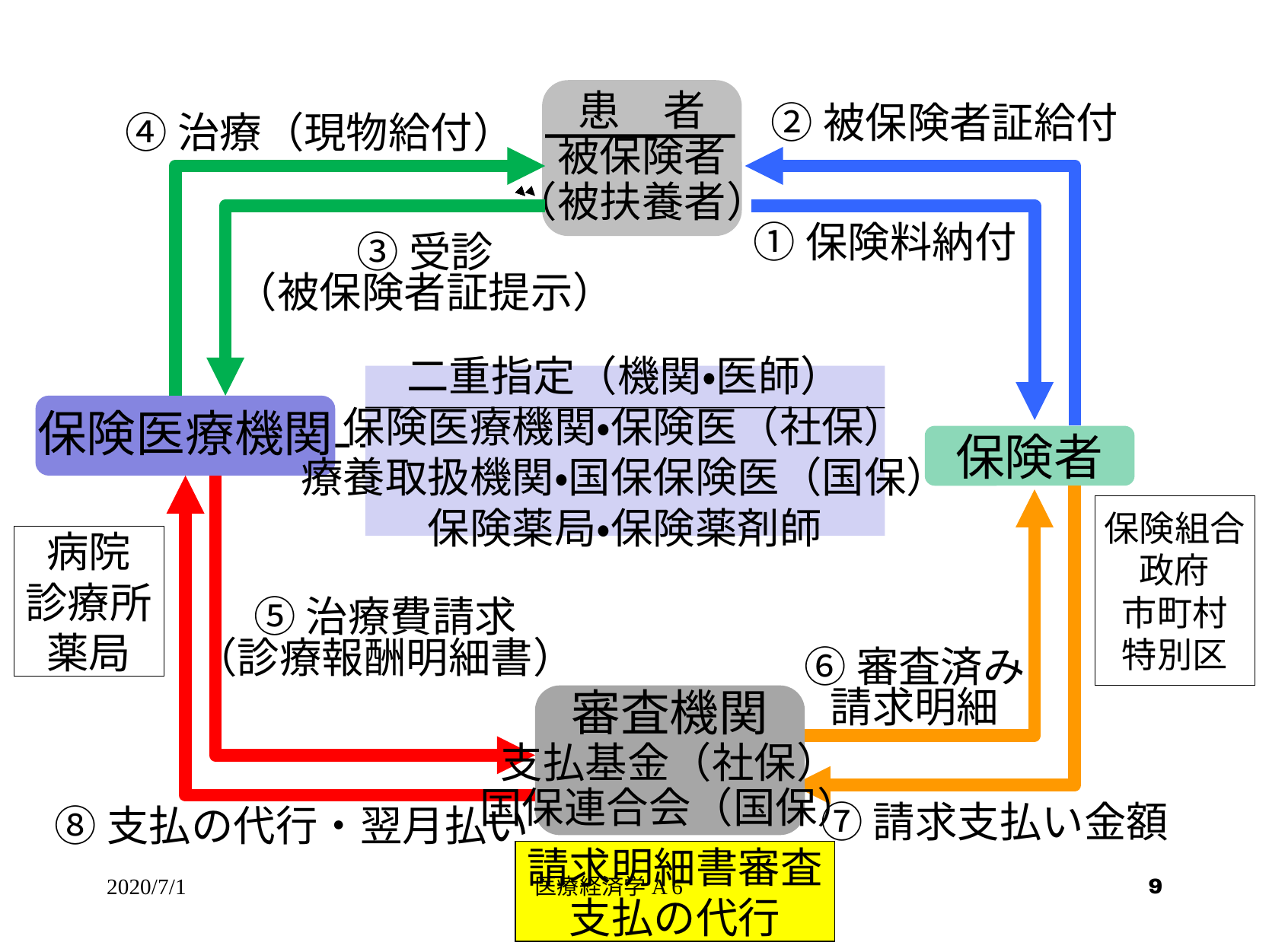

患　者
被保険者
（被扶養者）
④治療（現物給付）

②被保険者証給付

①保険料納付
③受診
（被保険者証提示）
二重指定（機関・医師）
保険医療機関・保険医（社保）
療養取扱機関・国保保険医（国保）
保険薬局・保険薬剤師
保険医療機関

保険者

保険組合
政府
市町村
特別区
病院
診療所
薬局
⑤治療費請求
（診療報酬明細書）
⑥審査済み
請求明細
審査機関
支払基金（社保）
国保連合会（国保）

⑧支払の代行・翌月払い
⑦請求支払い金額
請求明細書審査
支払の代行
2020/7/1
9
医療経済学A 6